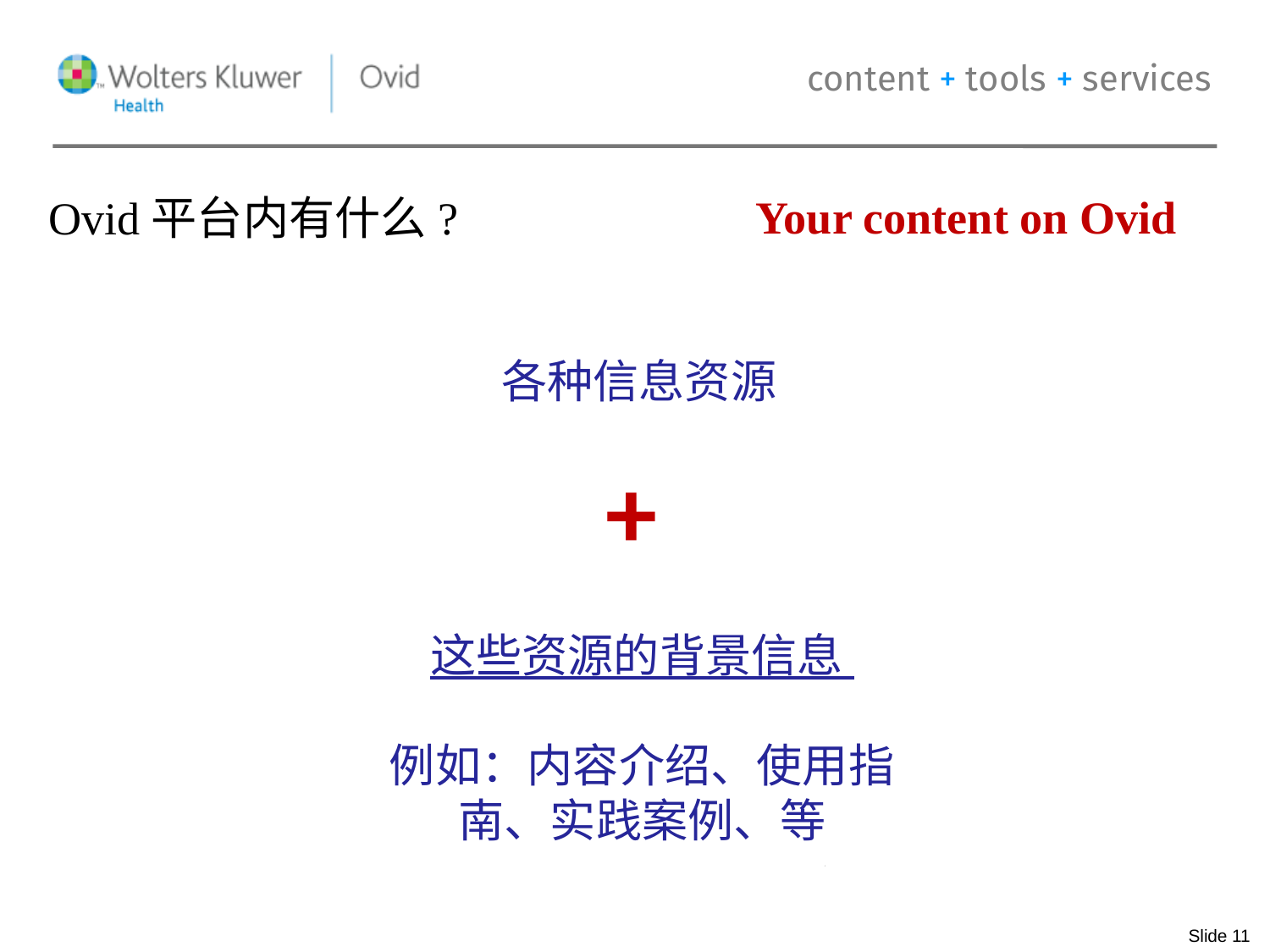

Your content on Ovid
Ovid平台内有什么?
各种信息资源
+
这些资源的背景信息

例如：内容介绍、使用指南、实践案例、等